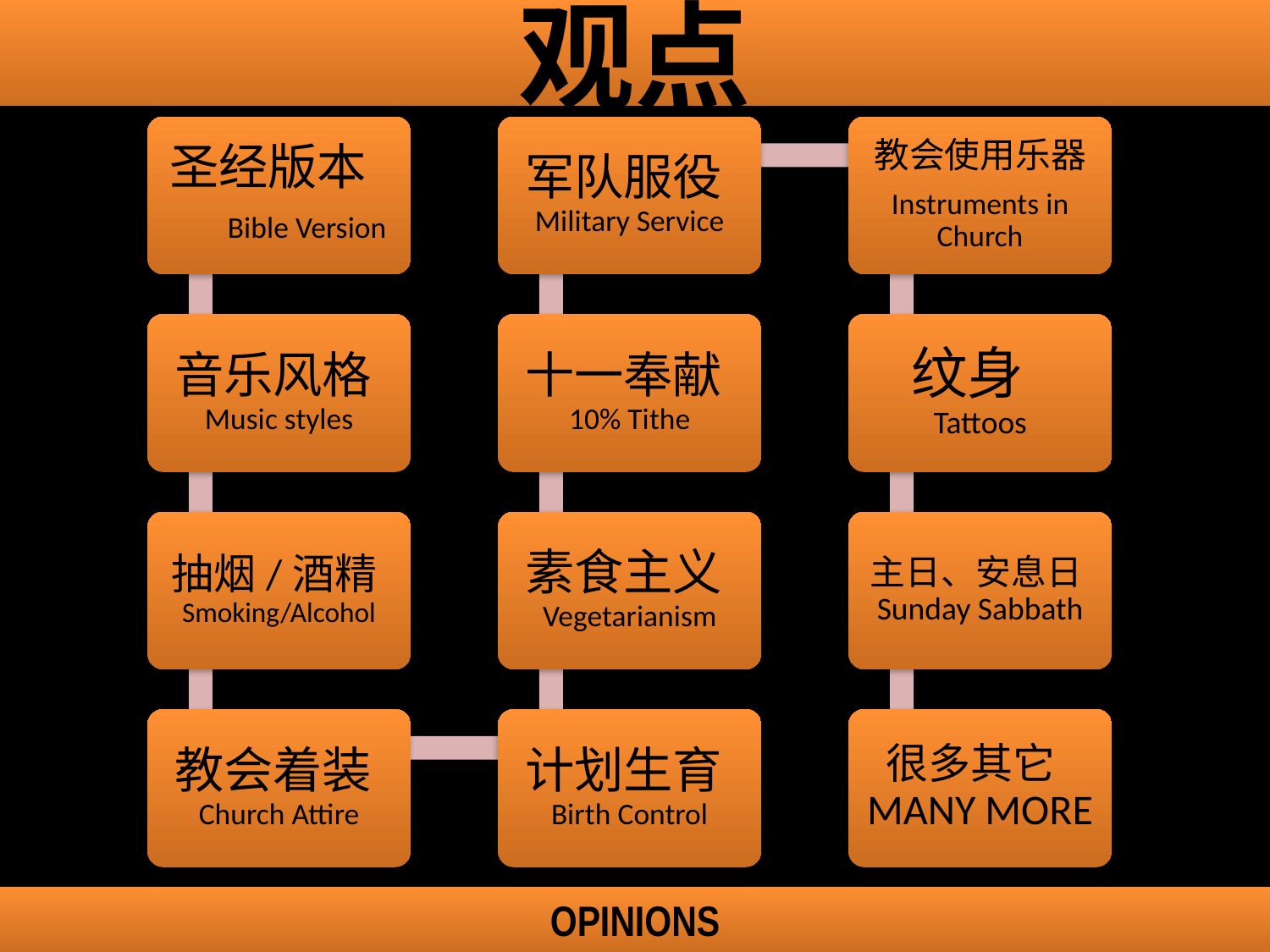

观点
圣经版本       Bible Version
音乐风格Music styles
抽烟/酒精Smoking/Alcohol
教会着装Church Attire
计划生育Birth Control
素食主义Vegetarianism
十一奉献10% Tithe
军队服役Military Service
教会使用乐器
Instruments in Church
纹身   Tattoos
主日、安息日Sunday Sabbath
很多其它   MANY MORE
OPINIONS